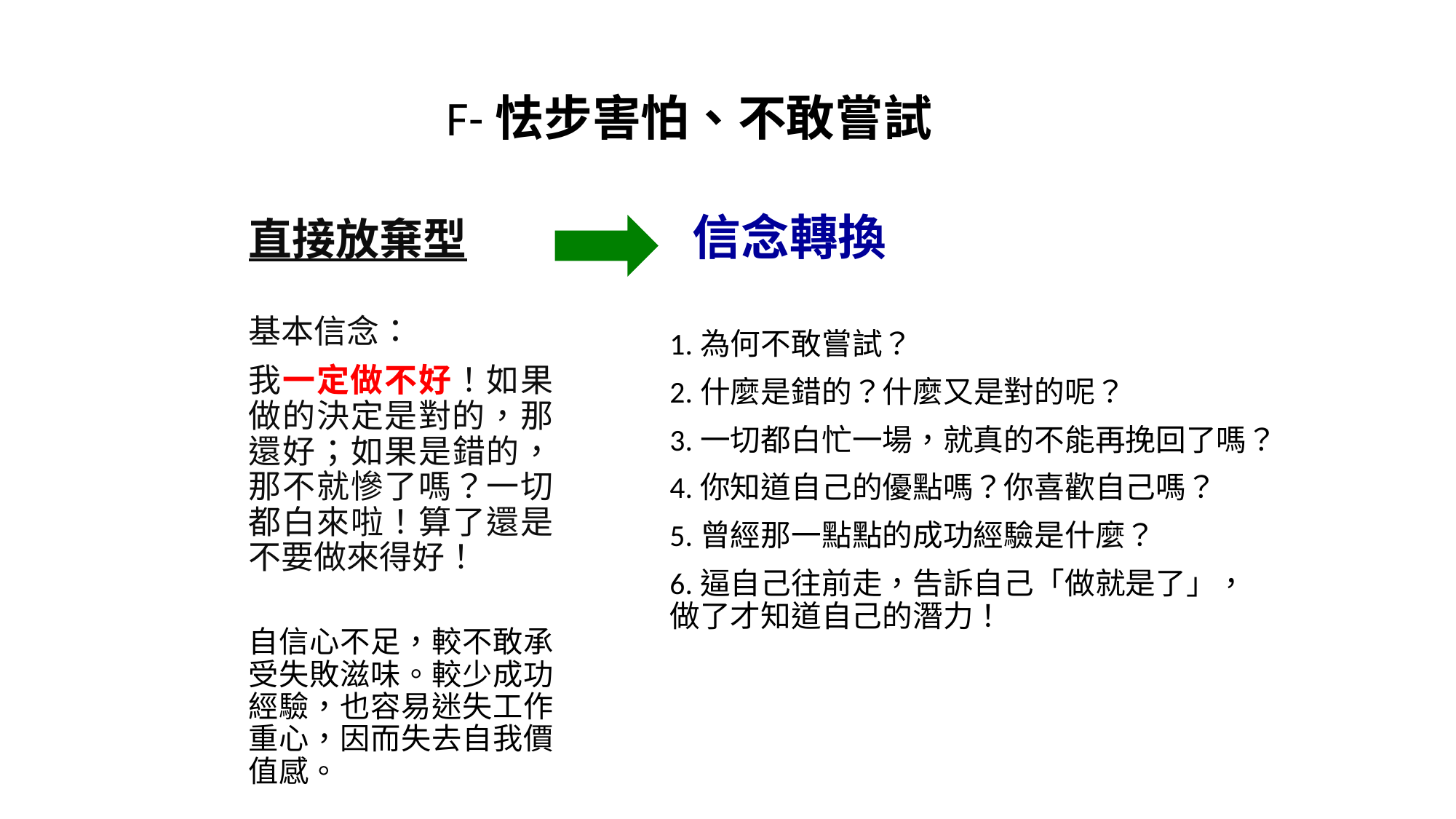

# F-怯步害怕、不敢嘗試
 信念轉換

1.為何不敢嘗試？
2.什麼是錯的？什麼又是對的呢？
3.一切都白忙一場，就真的不能再挽回了嗎？
4.你知道自己的優點嗎？你喜歡自己嗎？
5.曾經那一點點的成功經驗是什麼？
6.逼自己往前走，告訴自己「做就是了」，做了才知道自己的潛力！
直接放棄型

基本信念：
我一定做不好！如果做的決定是對的，那還好；如果是錯的，那不就慘了嗎？一切都白來啦！算了還是不要做來得好！

自信心不足，較不敢承受失敗滋味。較少成功經驗，也容易迷失工作重心，因而失去自我價值感。